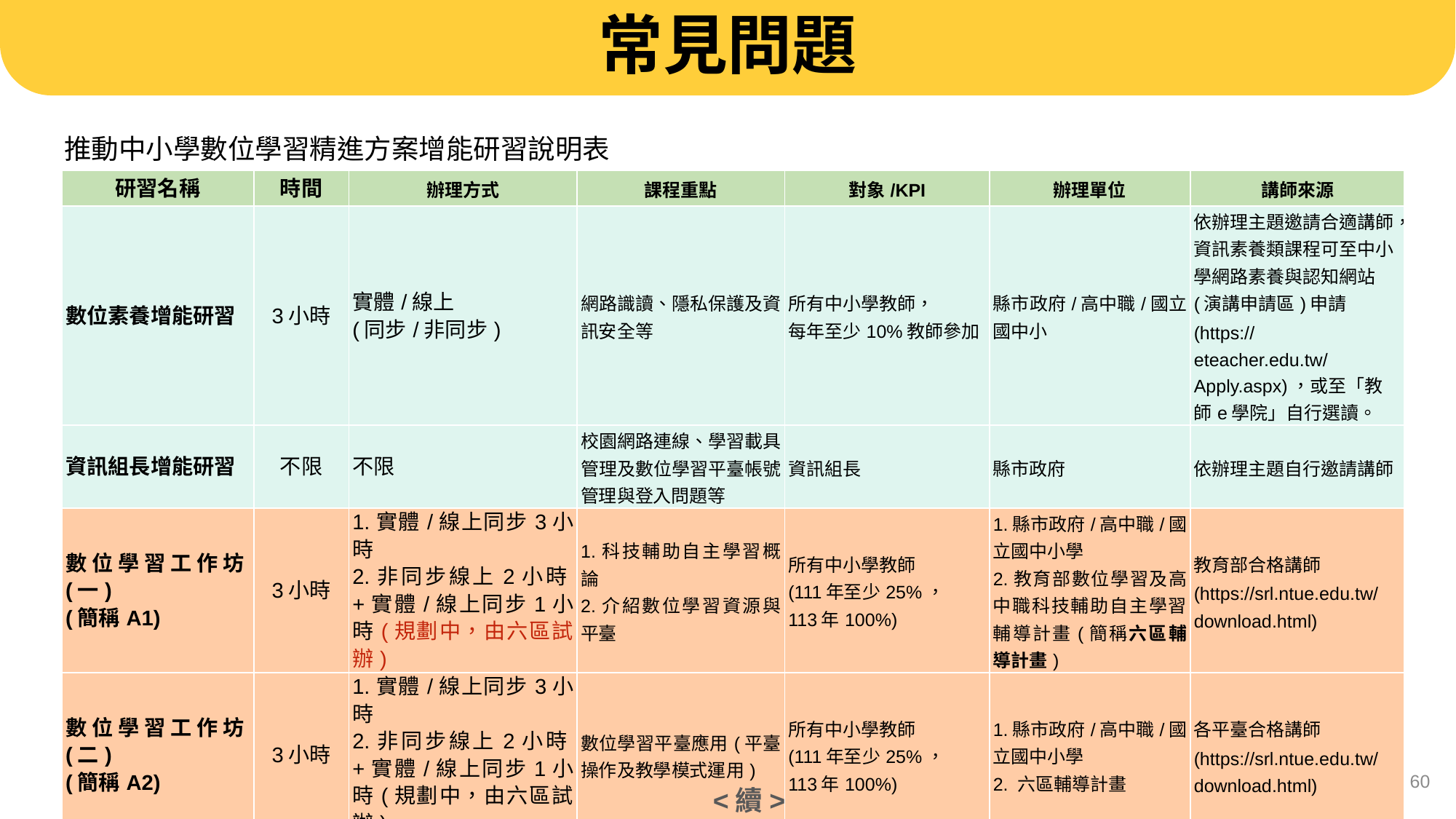

# 常見問題
推動中小學數位學習精進方案增能研習說明表
| 研習名稱 | 時間 | 辦理方式 | 課程重點 | 對象/KPI | 辦理單位 | 講師來源 |
| --- | --- | --- | --- | --- | --- | --- |
| 數位素養增能研習 | 3小時 | 實體/線上 (同步/非同步) | 網路識讀、隱私保護及資訊安全等 | 所有中小學教師， 每年至少10%教師參加 | 縣市政府/高中職/國立國中小 | 依辦理主題邀請合適講師，資訊素養類課程可至中小學網路素養與認知網站(演講申請區)申請(https://eteacher.edu.tw/Apply.aspx)，或至「教師e學院」自行選讀。 |
| 資訊組長增能研習 | 不限 | 不限 | 校園網路連線、學習載具管理及數位學習平臺帳號管理與登入問題等 | 資訊組長 | 縣市政府 | 依辦理主題自行邀請講師 |
| 數位學習工作坊(一) (簡稱A1) | 3小時 | 1.實體/線上同步3小時 2.非同步線上2小時+實體/線上同步1小時(規劃中，由六區試辦) | 1.科技輔助自主學習概論 2.介紹數位學習資源與平臺 | 所有中小學教師 (111年至少25%， 113年100%) | 1.縣市政府/高中職/國立國中小學 2.教育部數位學習及高中職科技輔助自主學習輔導計畫(簡稱六區輔導計畫) | 教育部合格講師 (https://srl.ntue.edu.tw/download.html) |
| 數位學習工作坊(二) (簡稱A2) | 3小時 | 1.實體/線上同步3小時 2.非同步線上2小時+實體/線上同步1小時(規劃中，由六區試辦) | 數位學習平臺應用(平臺操作及教學模式運用) | 所有中小學教師 (111年至少25%， 113年100%) | 1.縣市政府/高中職/國立國中小學 2. 六區輔導計畫 | 各平臺合格講師 (https://srl.ntue.edu.tw/download.html) |
60
<續>